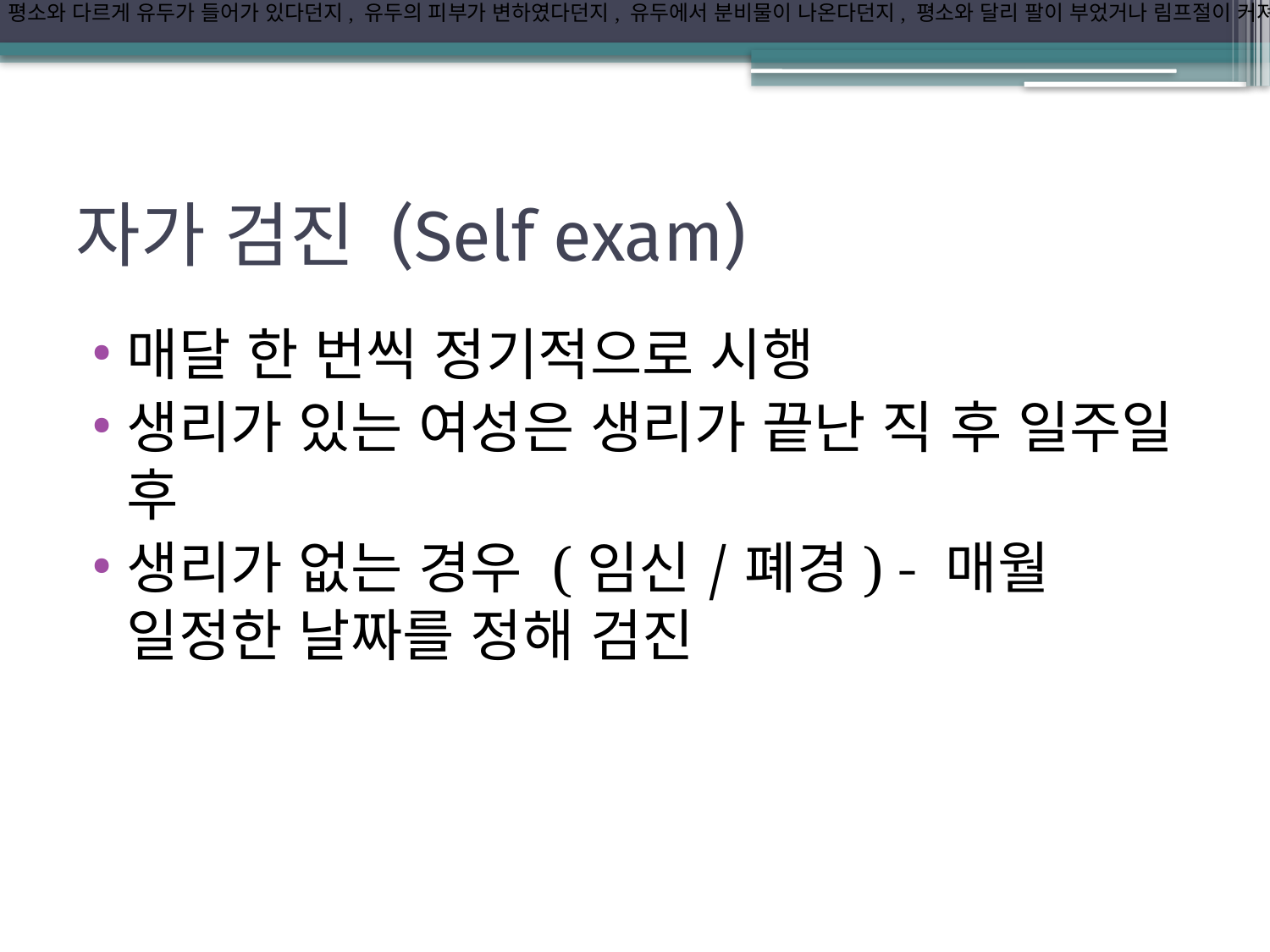

다른 암과 마찬가지로 초기에는 특징적인 소견이 나타나지 않아 알기 어렵습니다.  나타날 수 있는 증상으로는 유방의 멍울, 한쪽 유방의 크기가 평소보다 커졌다거나, 피부가 귤껍질 같다던지, 평소와 다르게 유두가 들어가 있다던지, 유두의 피부가 변하였다던지, 유두에서 분비물이 나온다던지, 평소와 달리 팔이 부었거나 림프절이 커져있을 수 있습니다.  보통 통증은 동반하지 않습니다.  증상이 있다고 해도 그것들이 다 유방암에만 관련된것이 아니기 때문에 유방암이라고 의심이 되면 여러가지 테스트를 받아보셔야 합니다.

# 자가 검진 (Self exam)
매달 한 번씩 정기적으로 시행
생리가 있는 여성은 생리가 끝난 직 후 일주일 후
생리가 없는 경우 (임신/폐경) - 매월 일정한 날짜를 정해 검진